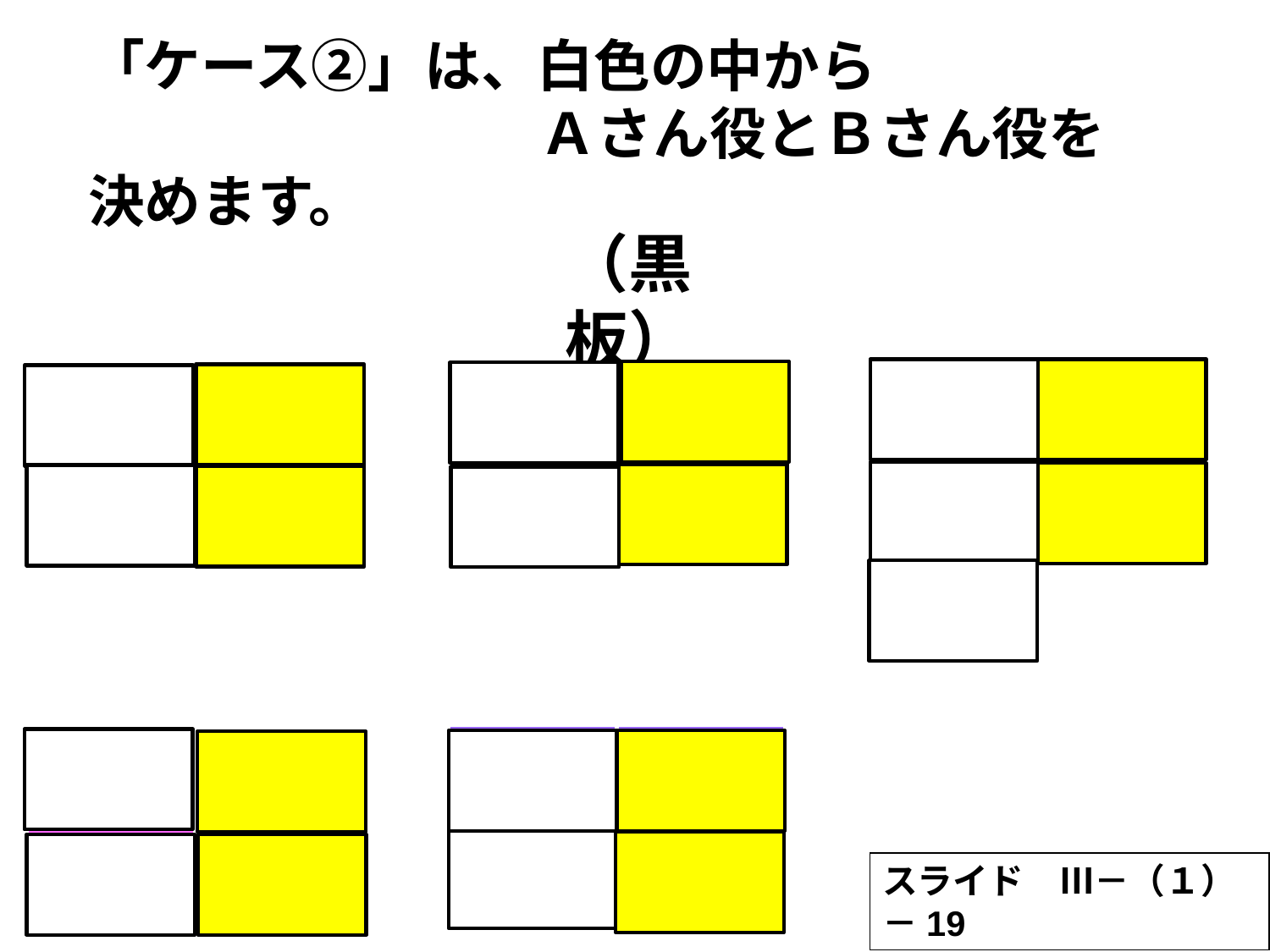

「ケース②」は、白色の中から
　　　　　　　　Ａさん役とＢさん役を決めます。
（黒板）

島岡

中村
竹内

山内

スライド　Ⅲ－（１）－19